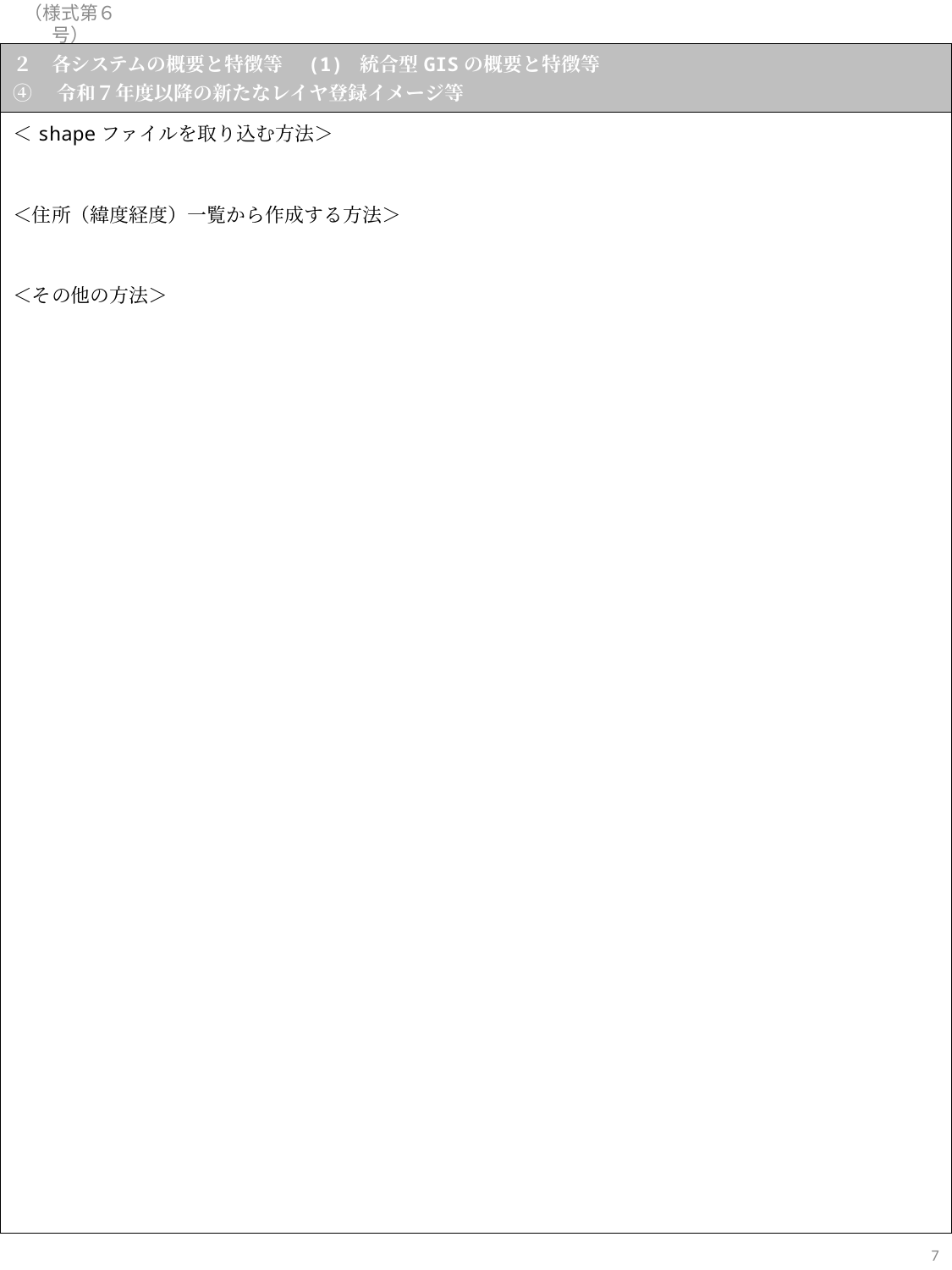

（様式第６号）
| ２　各システムの概要と特徴等　(1) 統合型GISの概要と特徴等 ④　令和７年度以降の新たなレイヤ登録イメージ等 |
| --- |
| ＜shapeファイルを取り込む方法＞ ＜住所（緯度経度）一覧から作成する方法＞ ＜その他の方法＞ |
7